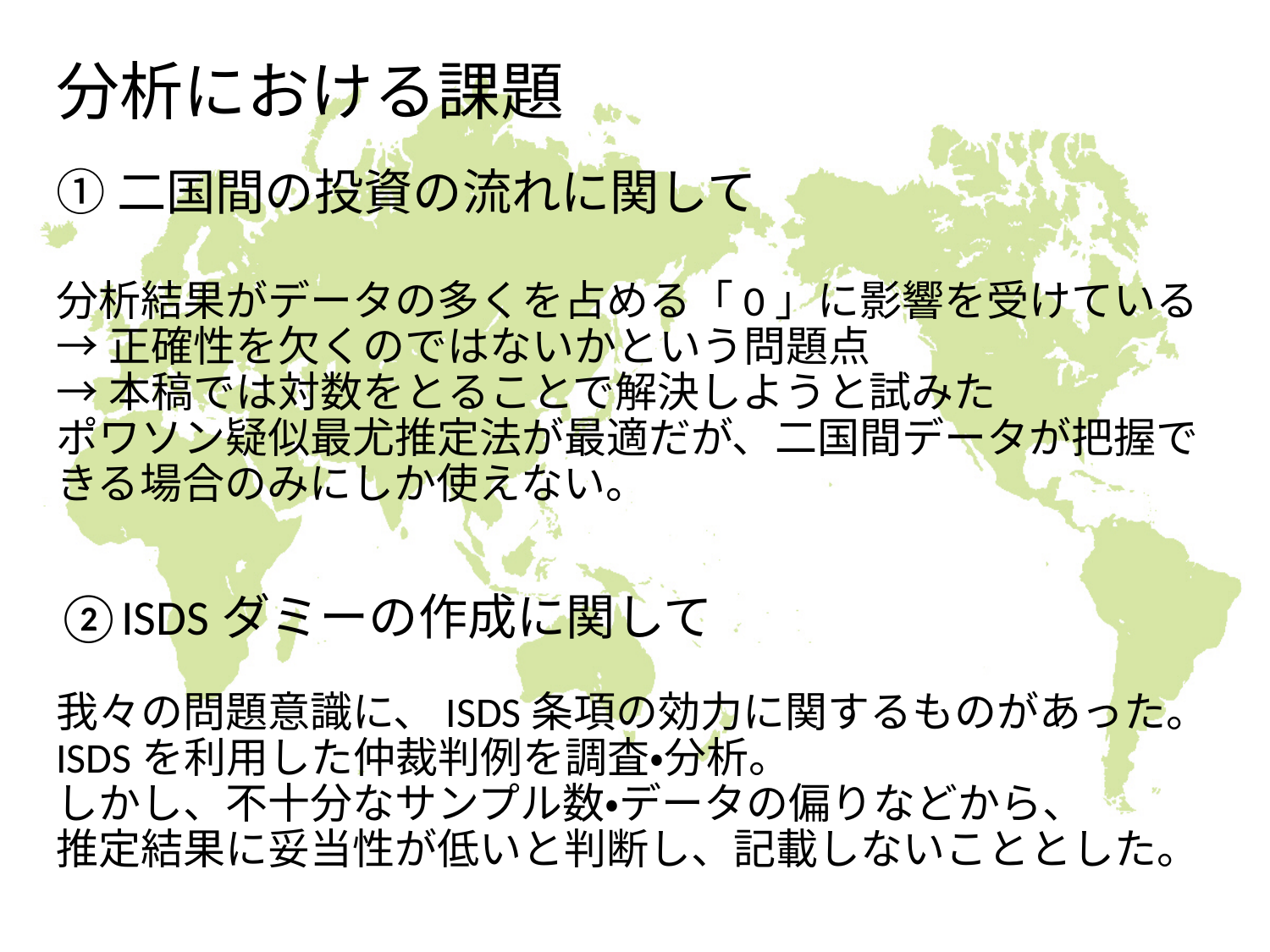

# 分析における課題
①二国間の投資の流れに関して
分析結果がデータの多くを占める「0」に影響を受けている
→正確性を欠くのではないかという問題点
→本稿では対数をとることで解決しようと試みた
ポワソン疑似最尤推定法が最適だが、二国間データが把握できる場合のみにしか使えない。
②ISDSダミーの作成に関して

我々の問題意識に、ISDS条項の効力に関するものがあった。
ISDSを利用した仲裁判例を調査・分析。
しかし、不十分なサンプル数・データの偏りなどから、
推定結果に妥当性が低いと判断し、記載しないこととした。